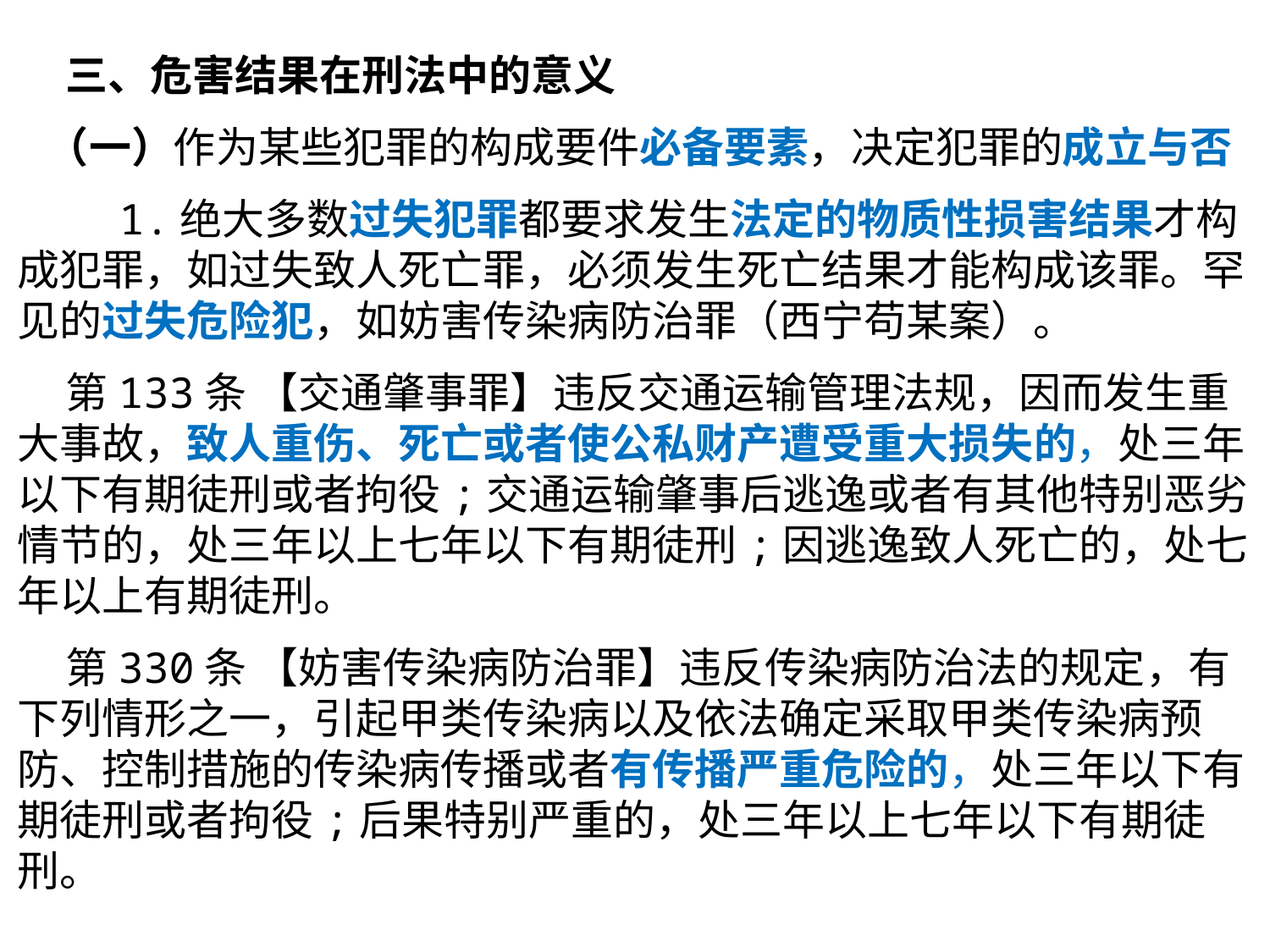

三、危害结果在刑法中的意义

  （一）作为某些犯罪的构成要件必备要素，决定犯罪的成立与否

    1.绝大多数过失犯罪都要求发生法定的物质性损害结果才构成犯罪，如过失致人死亡罪，必须发生死亡结果才能构成该罪。罕见的过失危险犯，如妨害传染病防治罪（西宁苟某案）。

    第133条 【交通肇事罪】违反交通运输管理法规，因而发生重大事故，致人重伤、死亡或者使公私财产遭受重大损失的，处三年以下有期徒刑或者拘役;交通运输肇事后逃逸或者有其他特别恶劣情节的，处三年以上七年以下有期徒刑;因逃逸致人死亡的，处七年以上有期徒刑。

    第330条 【妨害传染病防治罪】违反传染病防治法的规定，有下列情形之一，引起甲类传染病以及依法确定采取甲类传染病预防、控制措施的传染病传播或者有传播严重危险的，处三年以下有期徒刑或者拘役;后果特别严重的，处三年以上七年以下有期徒刑。